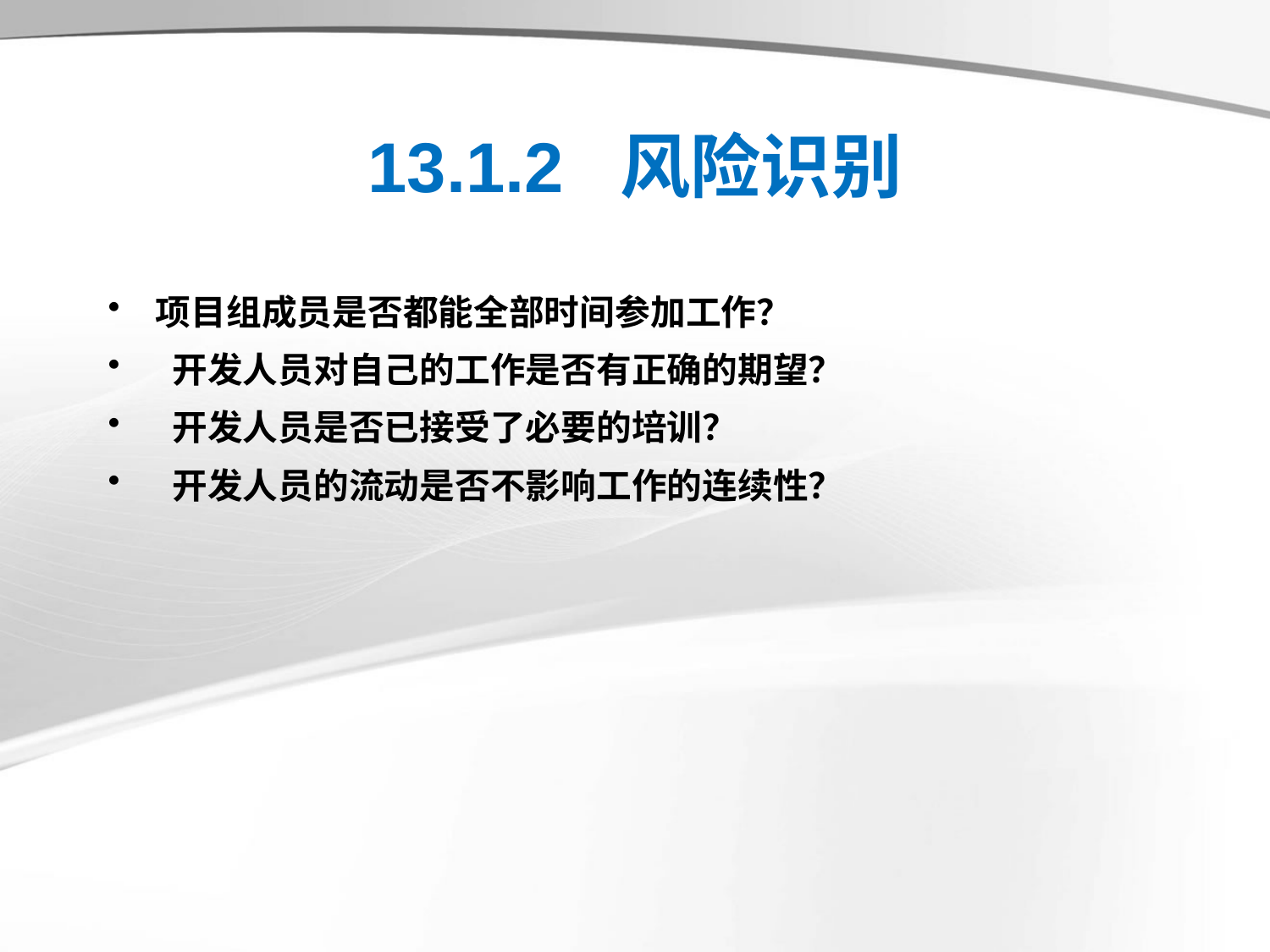

# 13.1.2  风险识别
项目组成员是否都能全部时间参加工作？
 开发人员对自己的工作是否有正确的期望？
 开发人员是否已接受了必要的培训？
 开发人员的流动是否不影响工作的连续性？